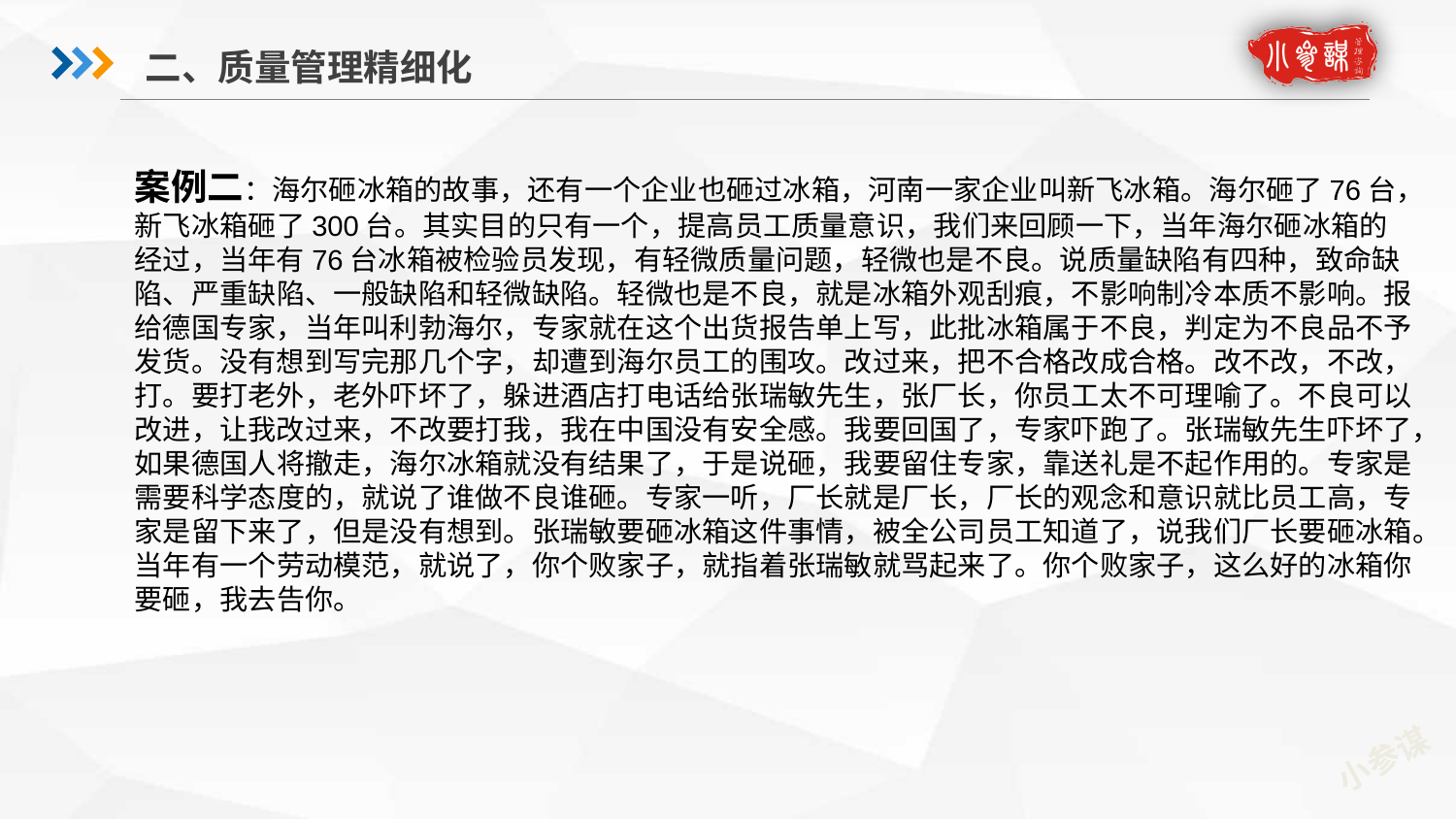

二、质量管理精细化
案例二：海尔砸冰箱的故事，还有一个企业也砸过冰箱，河南一家企业叫新飞冰箱。海尔砸了76台，新飞冰箱砸了300台。其实目的只有一个，提高员工质量意识，我们来回顾一下，当年海尔砸冰箱的经过，当年有76台冰箱被检验员发现，有轻微质量问题，轻微也是不良。说质量缺陷有四种，致命缺陷、严重缺陷、一般缺陷和轻微缺陷。轻微也是不良，就是冰箱外观刮痕，不影响制冷本质不影响。报给德国专家，当年叫利勃海尔，专家就在这个出货报告单上写，此批冰箱属于不良，判定为不良品不予发货。没有想到写完那几个字，却遭到海尔员工的围攻。改过来，把不合格改成合格。改不改，不改，打。要打老外，老外吓坏了，躲进酒店打电话给张瑞敏先生，张厂长，你员工太不可理喻了。不良可以改进，让我改过来，不改要打我，我在中国没有安全感。我要回国了，专家吓跑了。张瑞敏先生吓坏了，如果德国人将撤走，海尔冰箱就没有结果了，于是说砸，我要留住专家，靠送礼是不起作用的。专家是需要科学态度的，就说了谁做不良谁砸。专家一听，厂长就是厂长，厂长的观念和意识就比员工高，专家是留下来了，但是没有想到。张瑞敏要砸冰箱这件事情，被全公司员工知道了，说我们厂长要砸冰箱。当年有一个劳动模范，就说了，你个败家子，就指着张瑞敏就骂起来了。你个败家子，这么好的冰箱你要砸，我去告你。